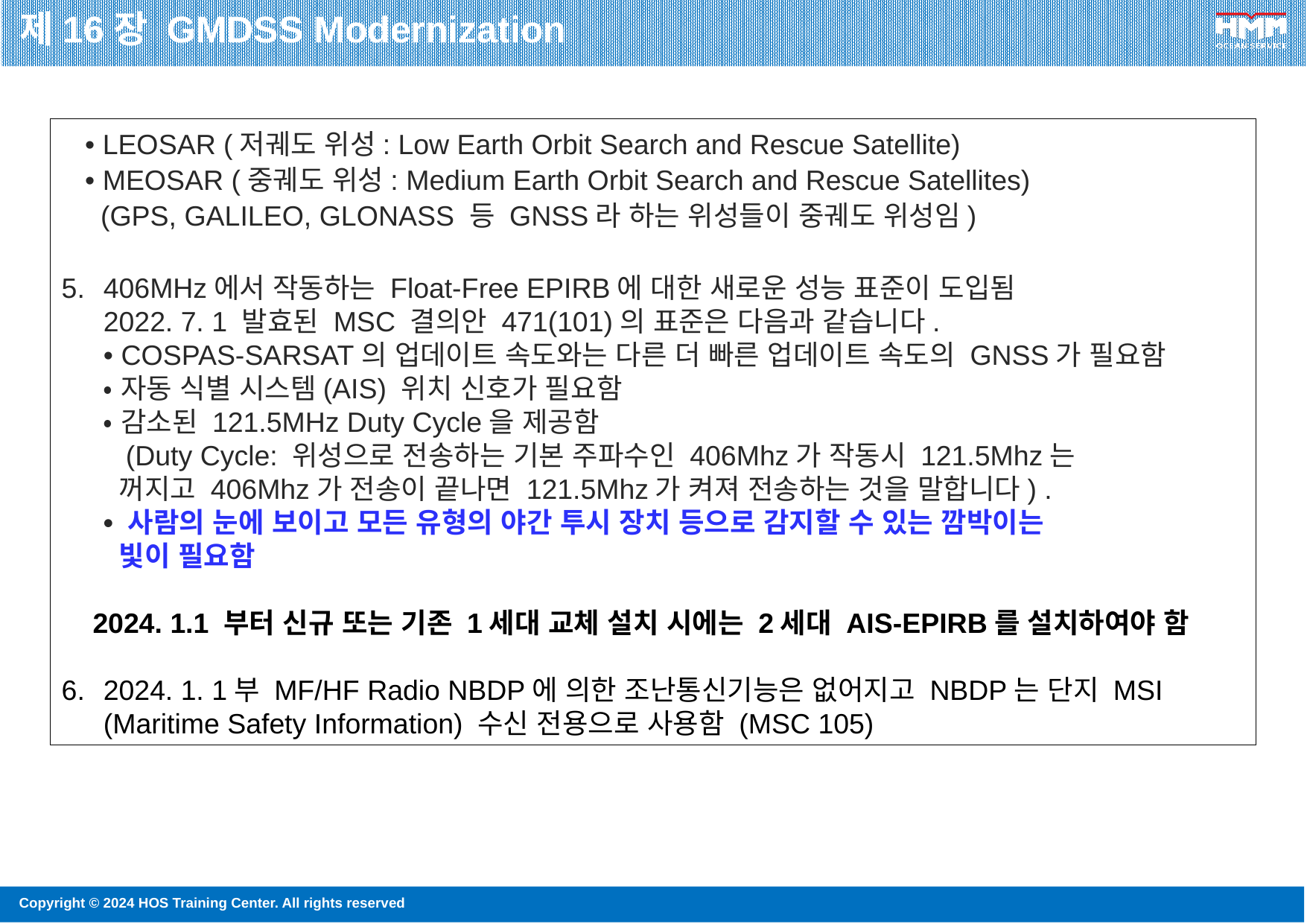

제16장 GMDSS Modernization
   • LEOSAR (저궤도 위성: Low Earth Orbit Search and Rescue Satellite)
   • MEOSAR (중궤도 위성: Medium Earth Orbit Search and Rescue Satellites)
     (GPS, GALILEO, GLONASS 등 GNSS라 하는 위성들이 중궤도 위성임)
406MHz에서 작동하는 Float-Free EPIRB에 대한 새로운 성능 표준이 도입됨
2022. 7. 1 발효된 MSC 결의안 471(101)의 표준은 다음과 같습니다.
• COSPAS-SARSAT의 업데이트 속도와는 다른 더 빠른 업데이트 속도의 GNSS가 필요함
• 자동 식별 시스템(AIS) 위치 신호가 필요함
• 감소된 121.5MHz Duty Cycle을 제공함
  (Duty Cycle: 위성으로 전송하는 기본 주파수인 406Mhz가 작동시 121.5Mhz는
  꺼지고 406Mhz가 전송이 끝나면 121.5Mhz가 켜져 전송하는 것을 말합니다) .
• 사람의 눈에 보이고 모든 유형의 야간 투시 장치 등으로 감지할 수 있는 깜박이는
  빛이 필요함

    2024. 1.1 부터 신규 또는 기존 1세대 교체 설치 시에는 2세대 AIS-EPIRB를 설치하여야 함
2024. 1. 1부 MF/HF Radio NBDP에 의한 조난통신기능은 없어지고 NBDP는 단지 MSI (Maritime Safety Information) 수신 전용으로 사용함 (MSC 105)
134